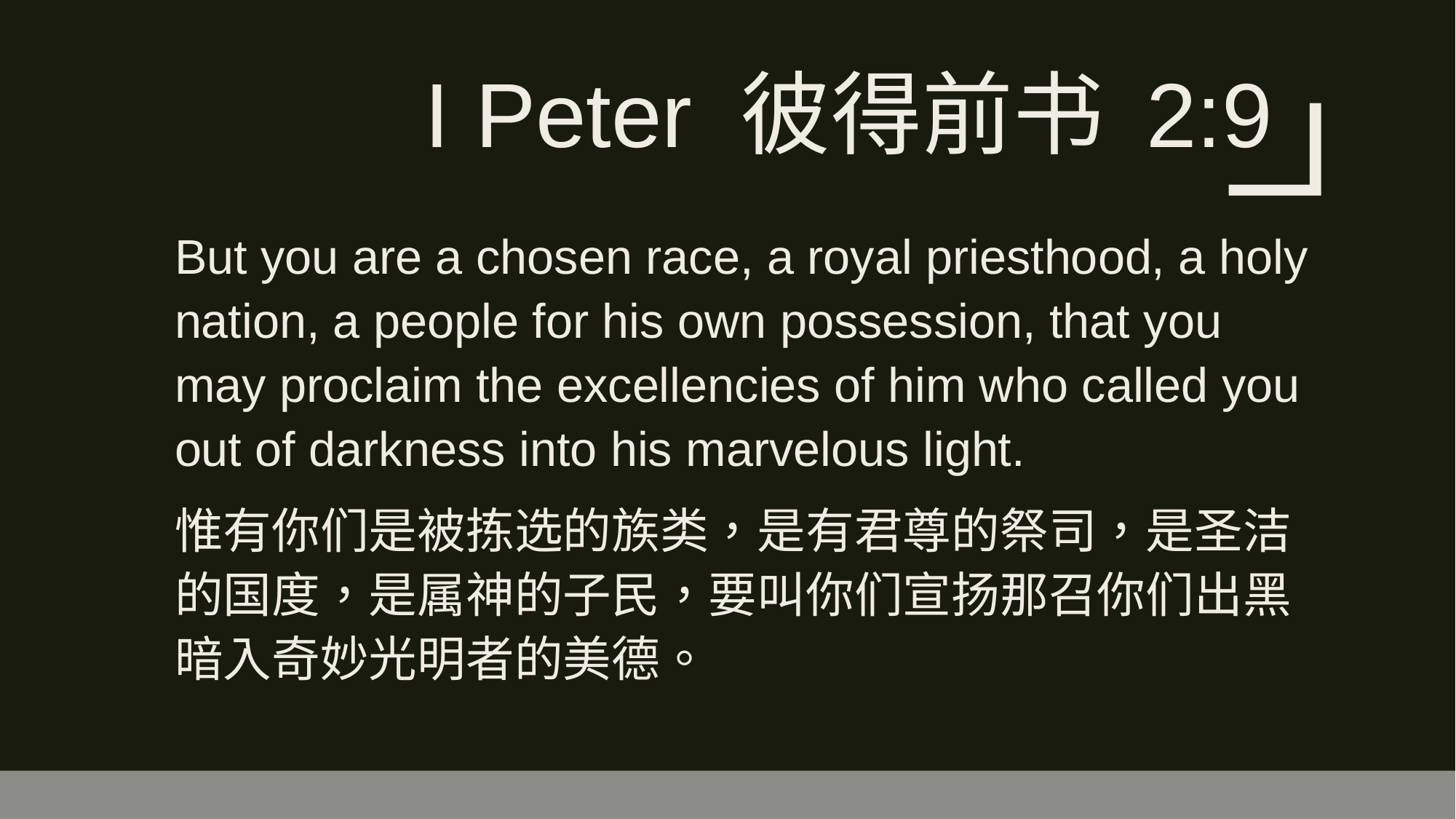

# I Peter 彼得前书 2:9

But you are a chosen race, a royal priesthood, a holy nation, a people for his own possession, that you may proclaim the excellencies of him who called you out of darkness into his marvelous light.
惟有你们是被拣选的族类，是有君尊的祭司，是圣洁的国度，是属神的子民，要叫你们宣扬那召你们出黑暗入奇妙光明者的美德。